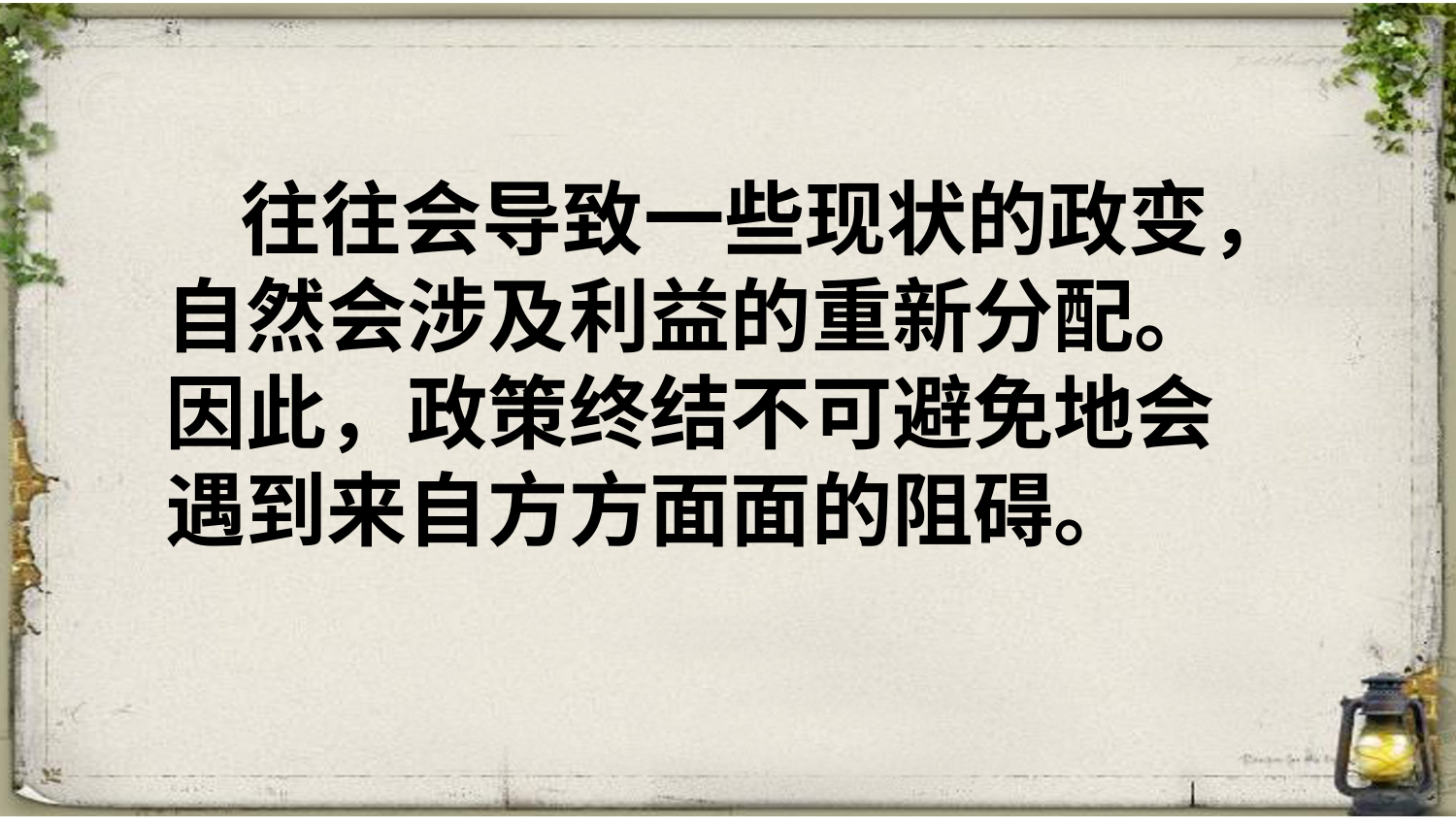

往往会导致一些现状的政变，自然会涉及利益的重新分配。因此，政策终结不可避免地会遇到来自方方面面的阻碍。